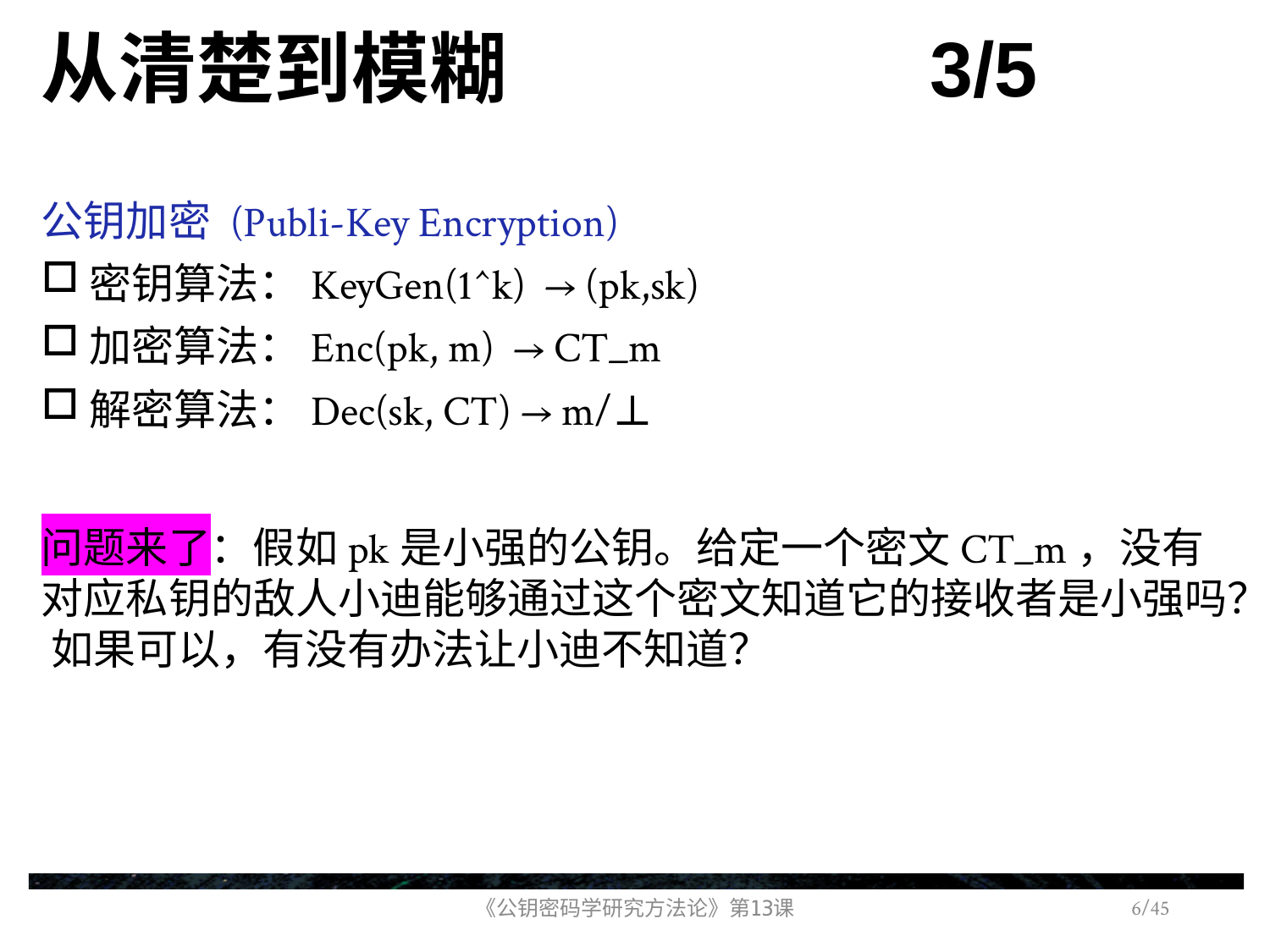

# 从清楚到模糊                       3/5
公钥加密 (Publi-Key Encryption)
密钥算法：KeyGen(1^k)  → (pk,sk)
加密算法：Enc(pk, m)  → CT_m
解密算法：Dec(sk, CT) → m/⊥

问题来了：假如pk是小强的公钥。给定一个密文CT_m，没有对应私钥的敌人小迪能够通过这个密文知道它的接收者是小强吗？ 如果可以，有没有办法让小迪不知道？

《公钥密码学研究方法论》第13课
6/45